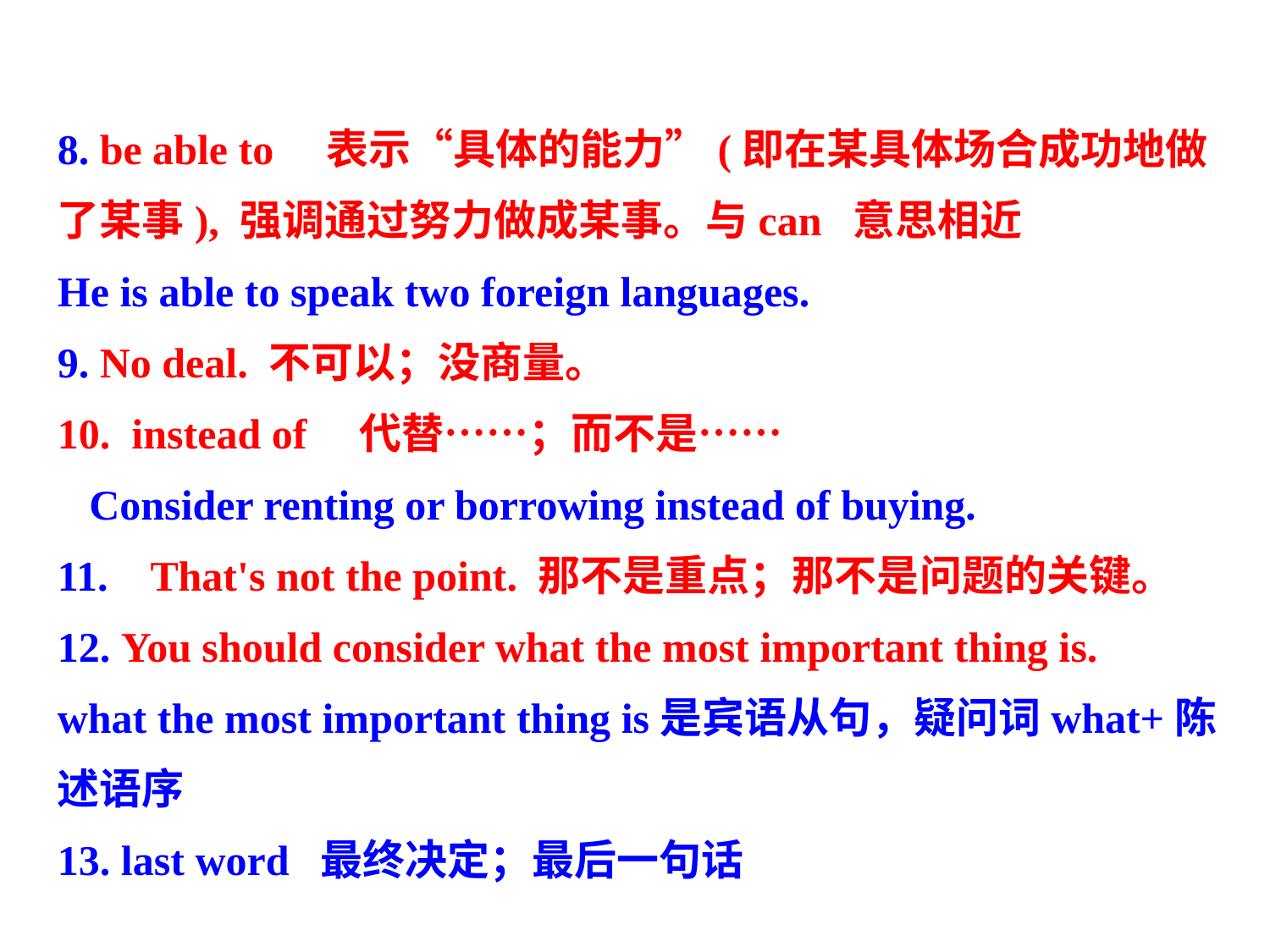

8. be able to　表示“具体的能力”(即在某具体场合成功地做了某事), 强调通过努力做成某事。与can  意思相近    He is able to speak two foreign languages.
9. No deal. 不可以；没商量。
10.  instead of    代替……；而不是……
   Consider renting or borrowing instead of buying.
11.    That's not the point. 那不是重点；那不是问题的关键。
12. You should consider what the most important thing is.
what the most important thing is是宾语从句，疑问词what+陈述语序
13. last word  最终决定；最后一句话